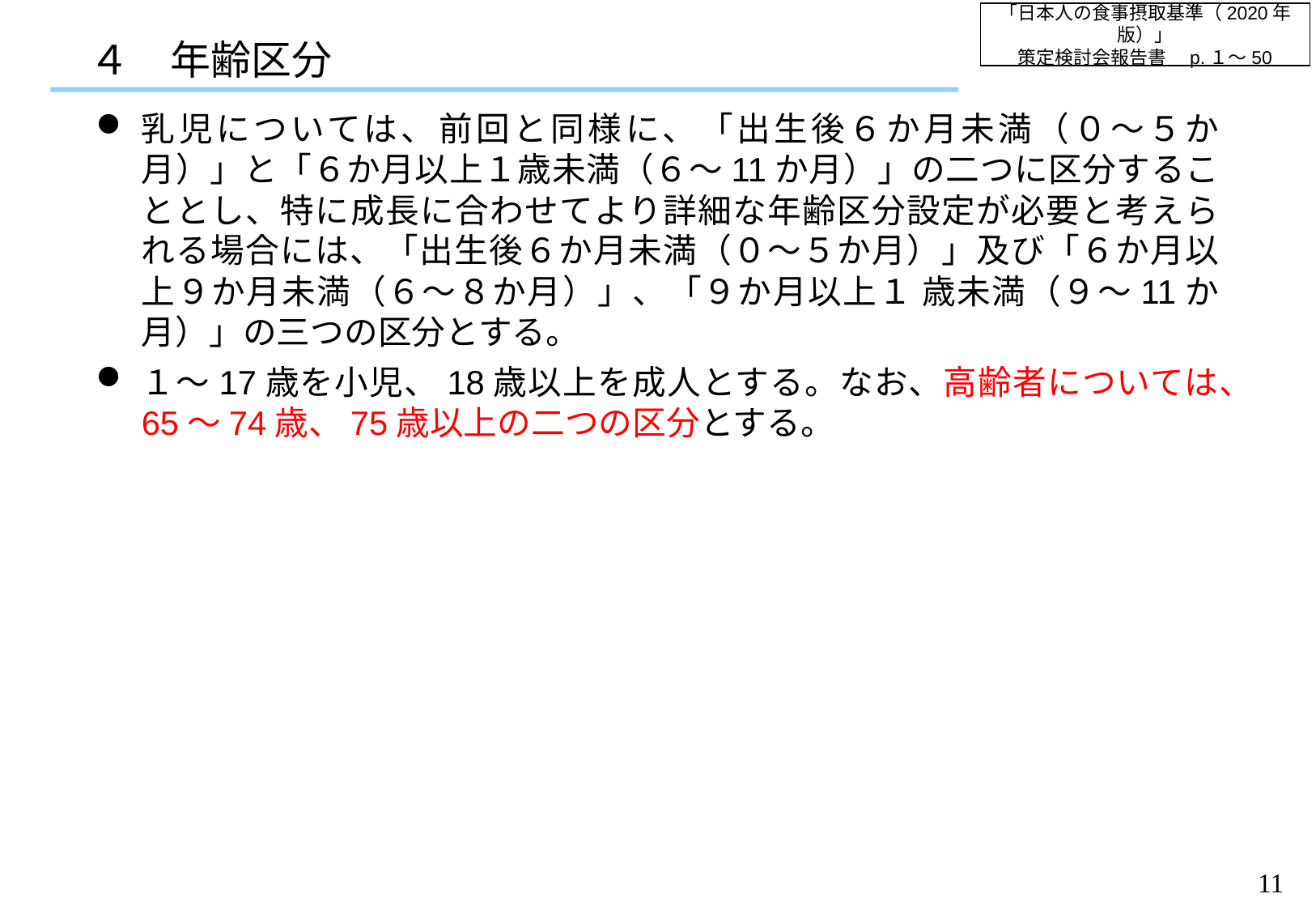

「日本人の食事摂取基準（2020年版）」
策定検討会報告書　p.１～50
４　年齢区分

乳児については、前回と同様に、「出生後６か月未満（０～５か月）」と「６か月以上１歳未満（６～11か月）」の二つに区分することとし、特に成長に合わせてより詳細な年齢区分設定が必要と考えられる場合には、「出生後６か月未満（０～５か月）」及び「６か月以上９か月未満（６～８か月）」、「９か月以上１ 歳未満（９～11か月）」の三つの区分とする。
１～17歳を小児、18歳以上を成人とする。なお、高齢者については、65～74歳、75歳以上の二つの区分とする。
11